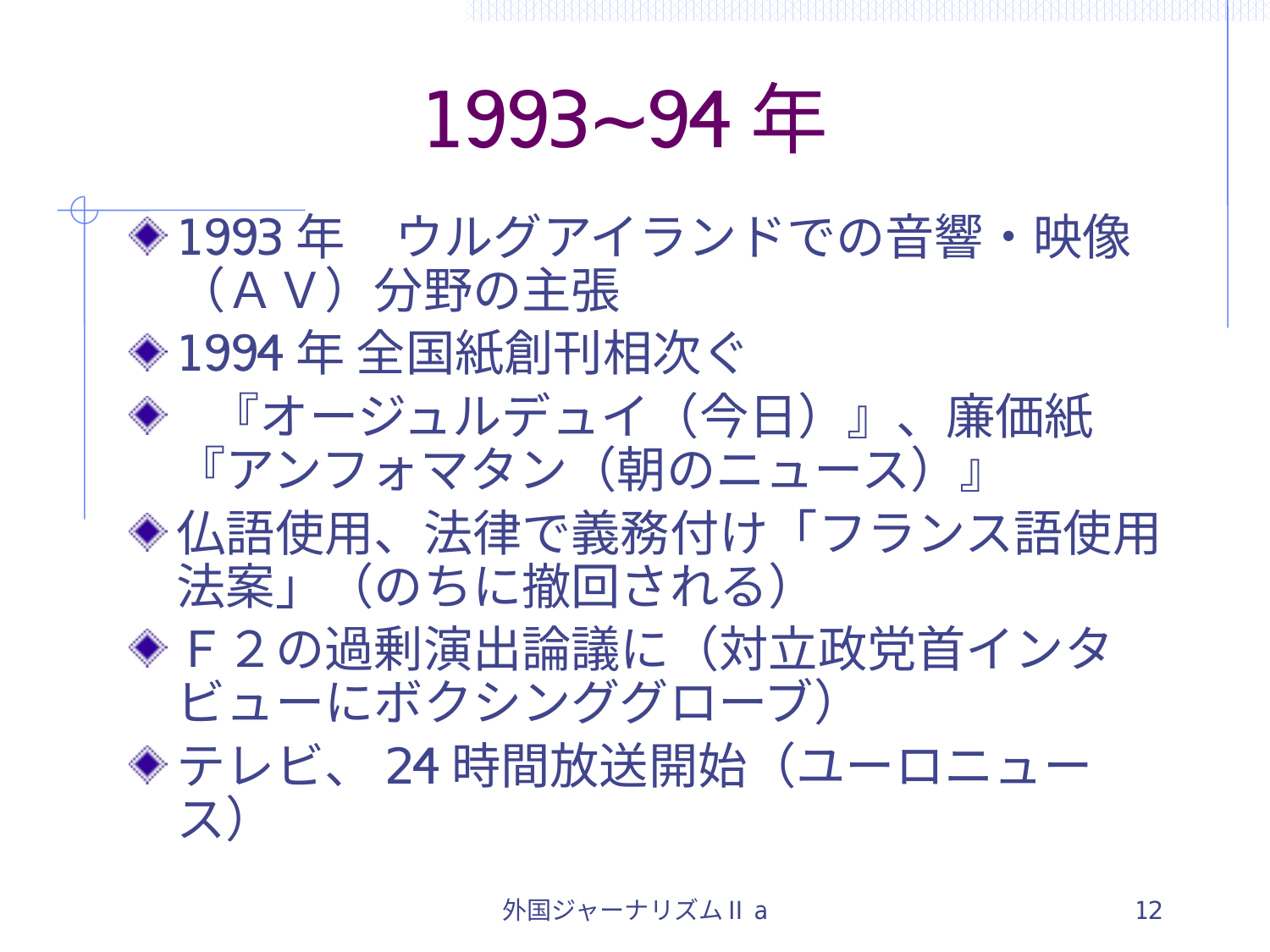

# 1993~94年
1993年　ウルグアイランドでの音響・映像（ＡＶ）分野の主張
1994年 全国紙創刊相次ぐ
  『オージュルデュイ（今日）』、廉価紙『アンフォマタン（朝のニュース）』
仏語使用、法律で義務付け「フランス語使用法案」（のちに撤回される）
Ｆ２の過剰演出論議に（対立政党首インタビューにボクシンググローブ）
テレビ、24時間放送開始（ユーロニュース）
外国ジャーナリズムⅡa
12